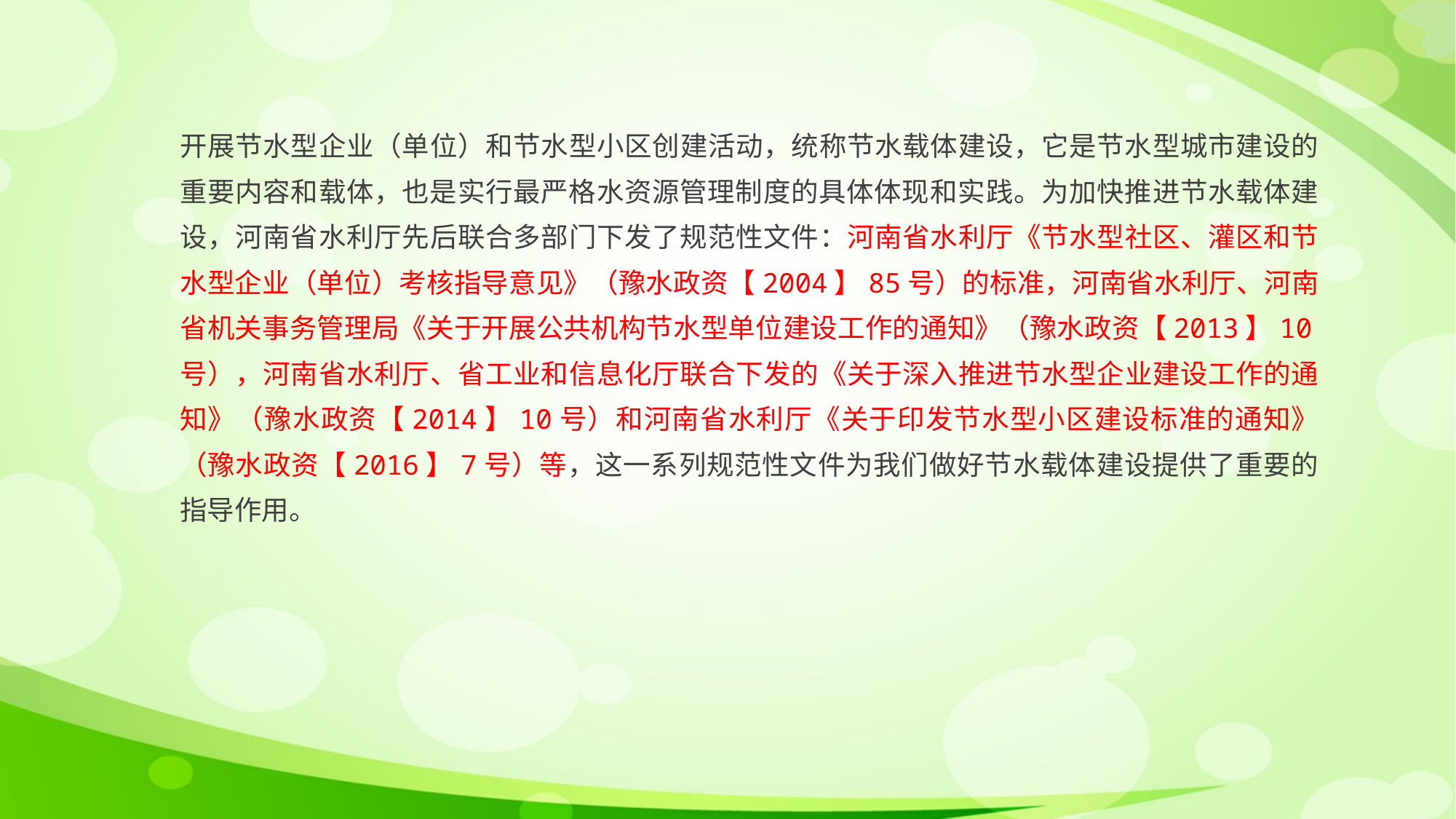

开展节水型企业（单位）和节水型小区创建活动，统称节水载体建设，它是节水型城市建设的重要内容和载体，也是实行最严格水资源管理制度的具体体现和实践。为加快推进节水载体建设，河南省水利厅先后联合多部门下发了规范性文件：河南省水利厅《节水型社区、灌区和节水型企业（单位）考核指导意见》（豫水政资【2004】85号）的标准，河南省水利厅、河南省机关事务管理局《关于开展公共机构节水型单位建设工作的通知》（豫水政资【2013】10号），河南省水利厅、省工业和信息化厅联合下发的《关于深入推进节水型企业建设工作的通知》（豫水政资【2014】10号）和河南省水利厅《关于印发节水型小区建设标准的通知》（豫水政资【2016】7号）等，这一系列规范性文件为我们做好节水载体建设提供了重要的指导作用。